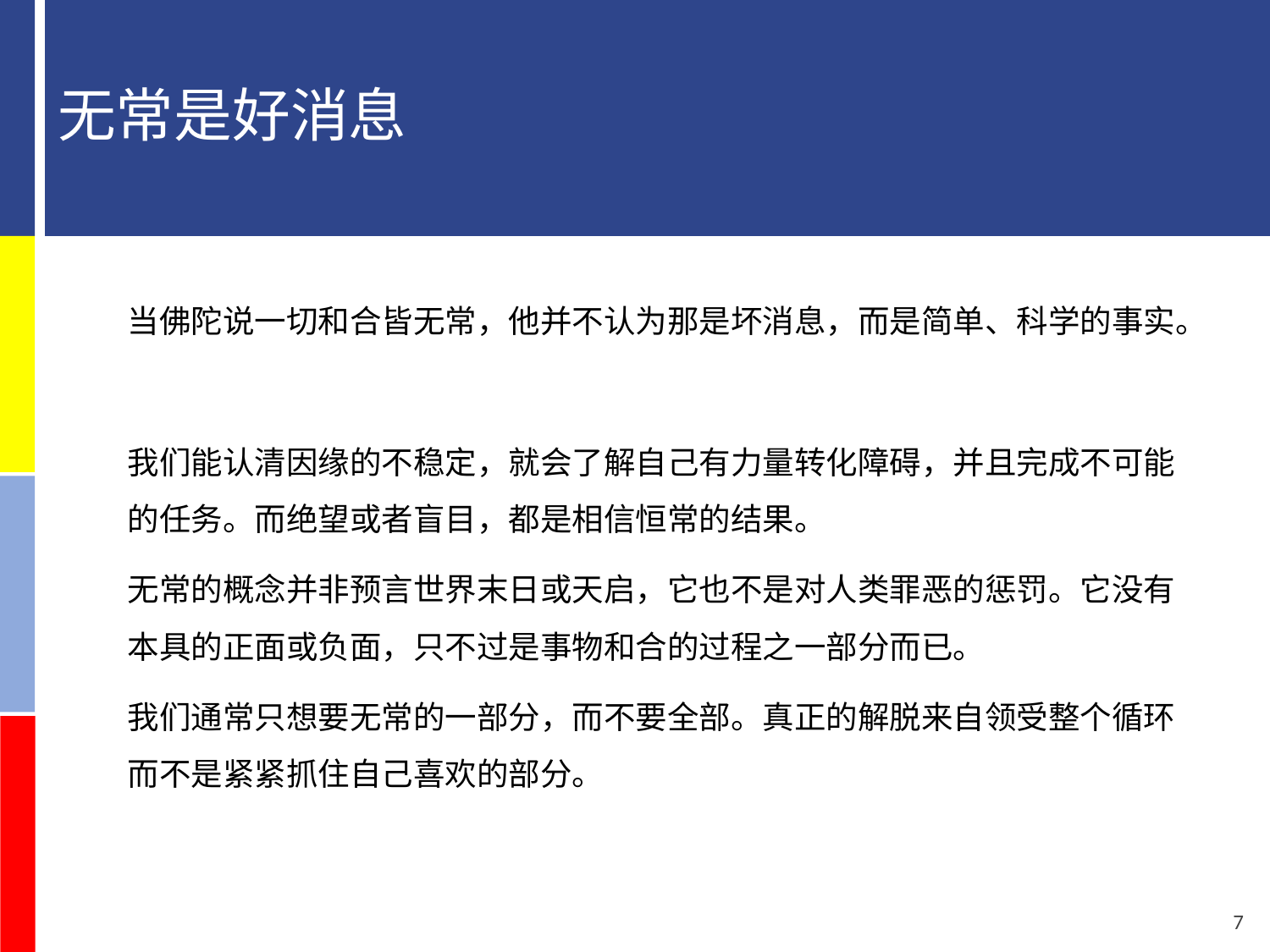

# 无常是好消息
当佛陀说一切和合皆无常，他并不认为那是坏消息，而是简单、科学的事实。

我们能认清因缘的不稳定，就会了解自己有力量转化障碍，并且完成不可能的任务。而绝望或者盲目，都是相信恒常的结果。
无常的概念并非预言世界末日或天启，它也不是对人类罪恶的惩罚。它没有本具的正面或负面，只不过是事物和合的过程之一部分而已。
我们通常只想要无常的一部分，而不要全部。真正的解脱来自领受整个循环而不是紧紧抓住自己喜欢的部分。